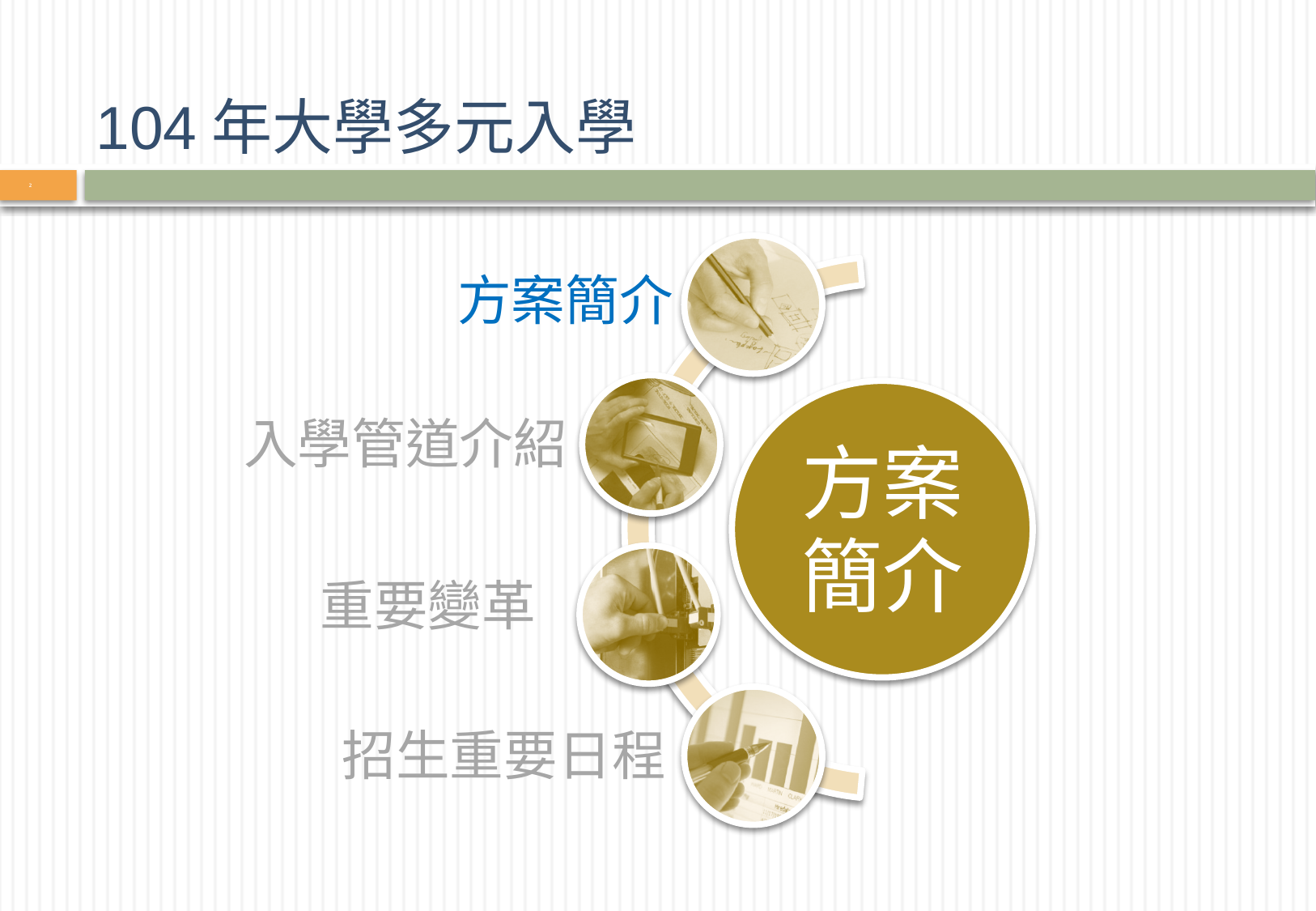

# 104年大學多元入學

            2

方案簡介
方案簡介
      入學管道介紹
              重要變革
    招生重要日程